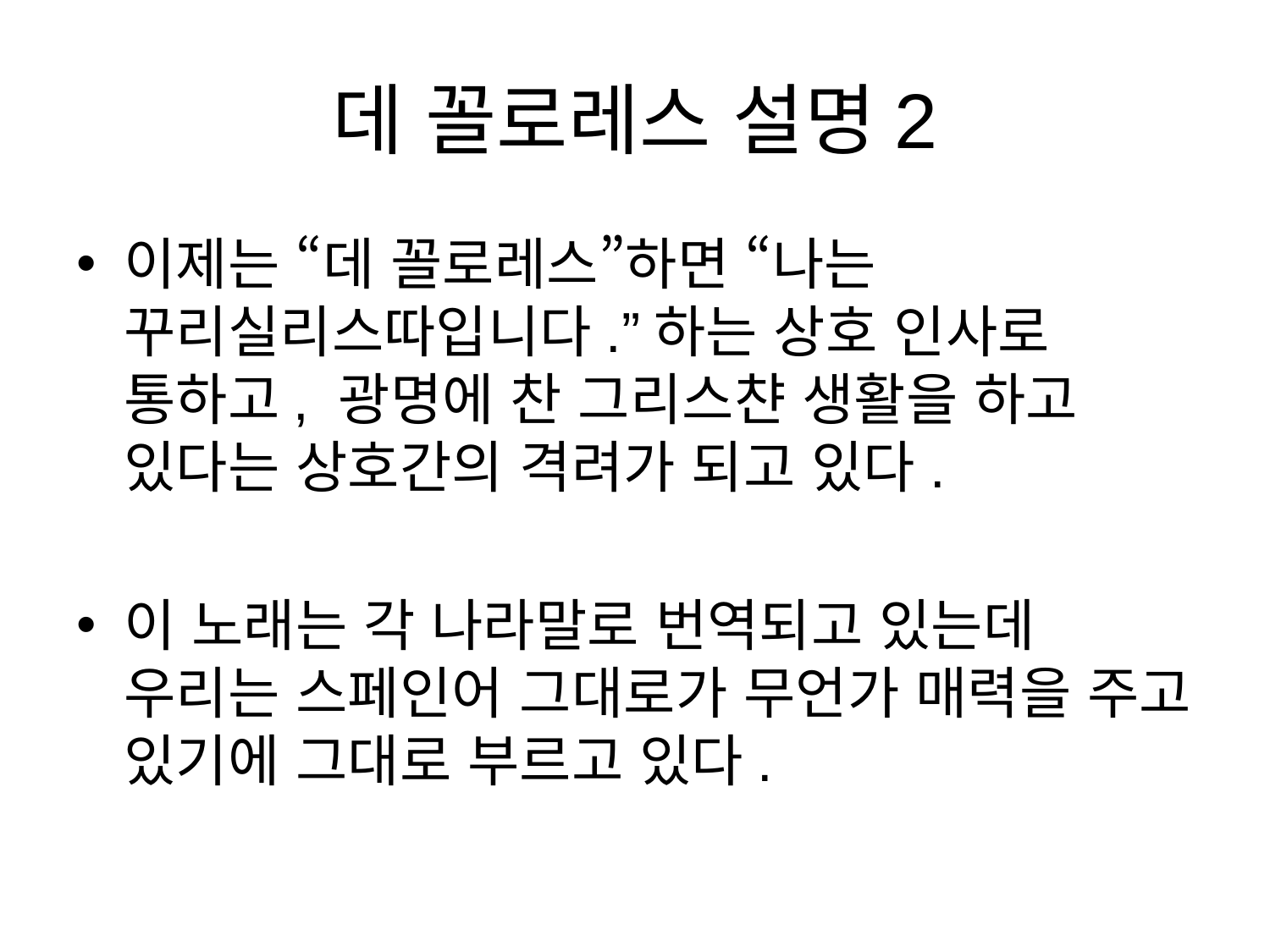

# 데 꼴로레스 설명2
이제는 “데 꼴로레스”하면 “나는 꾸리실리스따입니다.”하는 상호 인사로 통하고, 광명에 찬 그리스챤 생활을 하고 있다는 상호간의 격려가 되고 있다.

이 노래는 각 나라말로 번역되고 있는데 우리는 스페인어 그대로가 무언가 매력을 주고 있기에 그대로 부르고 있다.